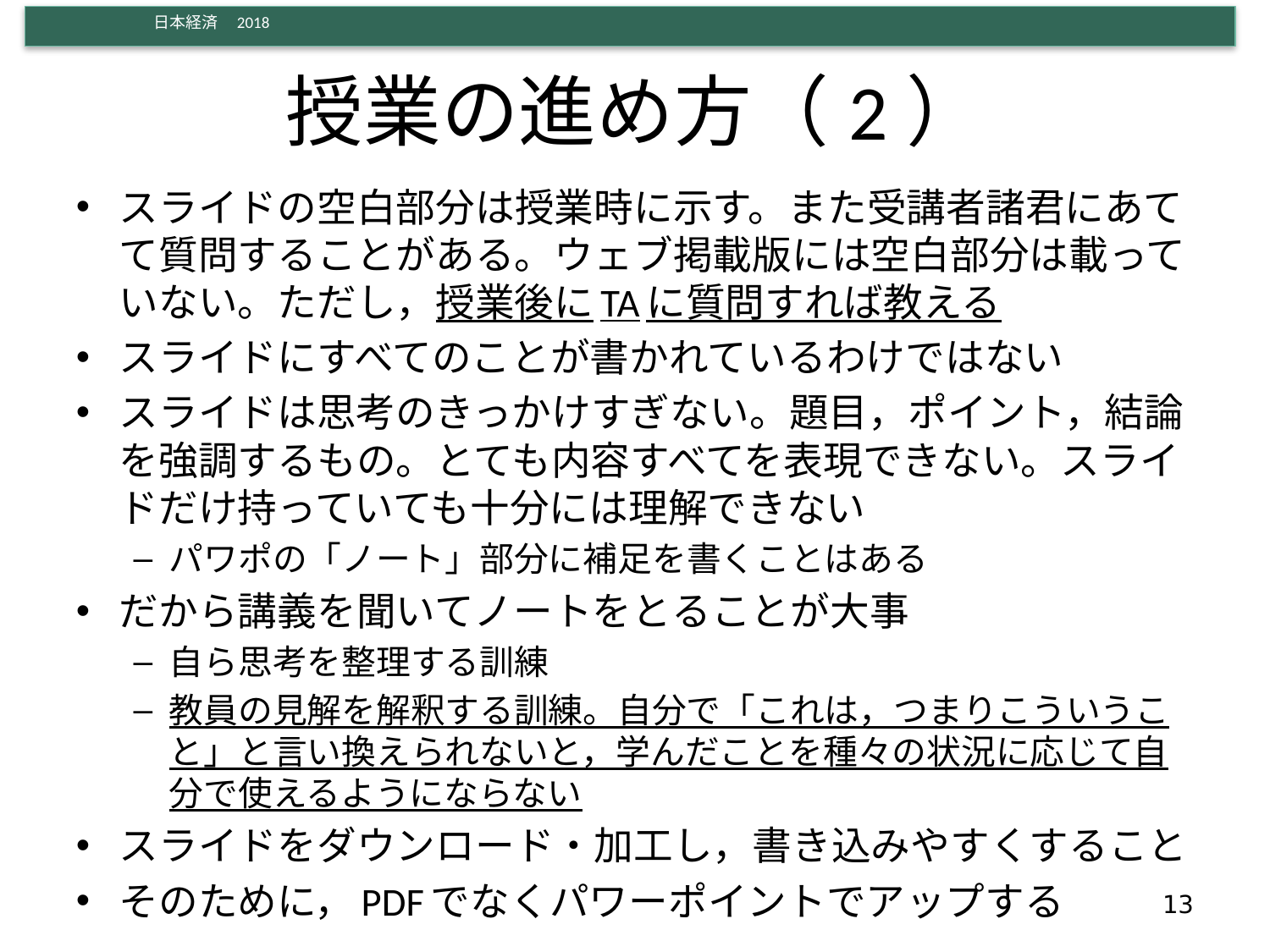

# 授業の進め方（2）
スライドの空白部分は授業時に示す。また受講者諸君にあてて質問することがある。ウェブ掲載版には空白部分は載っていない。ただし，授業後にTAに質問すれば教える
スライドにすべてのことが書かれているわけではない
スライドは思考のきっかけすぎない。題目，ポイント，結論を強調するもの。とても内容すべてを表現できない。スライドだけ持っていても十分には理解できない
パワポの「ノート」部分に補足を書くことはある
だから講義を聞いてノートをとることが大事
自ら思考を整理する訓練
教員の見解を解釈する訓練。自分で「これは，つまりこういうこと」と言い換えられないと，学んだことを種々の状況に応じて自分で使えるようにならない
スライドをダウンロード・加工し，書き込みやすくすること
そのために，PDFでなくパワーポイントでアップする
13